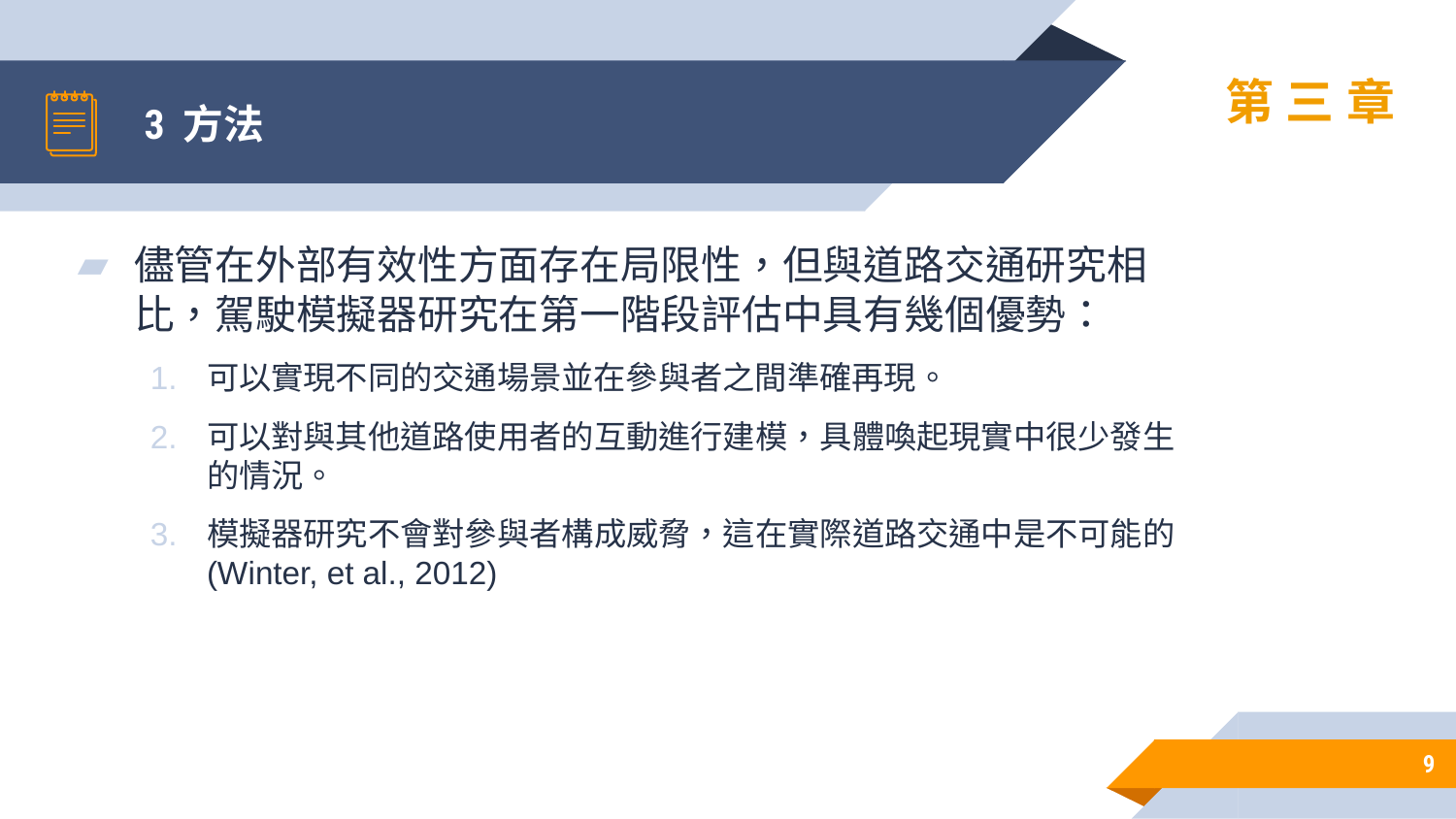

# 3 方法
第三章

儘管在外部有效性方面存在局限性，但與道路交通研究相比，駕駛模擬器研究在第一階段評估中具有幾個優勢：
可以實現不同的交通場景並在參與者之間準確再現。
可以對與其他道路使用者的互動進行建模，具體喚起現實中很少發生的情況。
模擬器研究不會對參與者構成威脅，這在實際道路交通中是不可能的(Winter, et al., 2012)
9